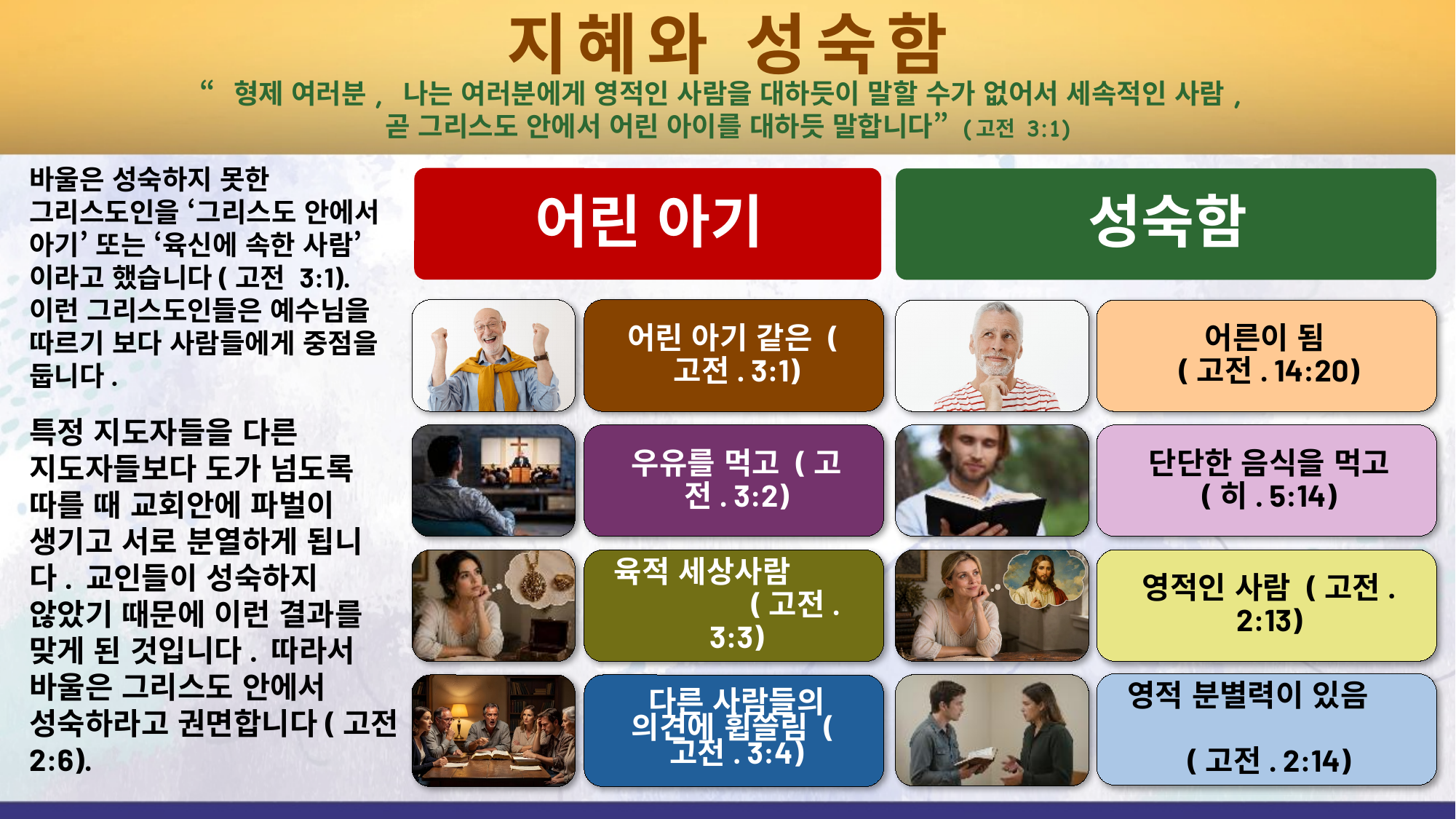

지혜와 성숙함
“형제 여러분, 나는 여러분에게 영적인 사람을 대하듯이 말할 수가 없어서 세속적인 사람,
곧 그리스도 안에서 어린 아이를 대하듯 말합니다” (고전 3:1)
바울은 성숙하지 못한 그리스도인을 ‘그리스도 안에서 아기’ 또는 ‘육신에 속한 사람’이라고 했습니다(고전 3:1). 이런 그리스도인들은 예수님을 따르기 보다 사람들에게 중점을 둡니다.
어린 아기
어린 아기 같은 (고전. 3:1)
우유를 먹고 (고전. 3:2)
육적 세상사람                      (고전. 3:3)
다른 사람들의 의견에 휩쓸림 (고전. 3:4)
성숙함
어른이 됨
(고전. 14:20)
단단한 음식을 먹고 (히. 5:14)
영적인 사람 (고전. 2:13)
영적 분별력이 있음                                      (고전. 2:14)
특정 지도자들을 다른 지도자들보다 도가 넘도록 따를 때 교회안에 파벌이 생기고 서로 분열하게 됩니다. 교인들이 성숙하지 않았기 때문에 이런 결과를 맞게 된 것입니다. 따라서 바울은 그리스도 안에서 성숙하라고 권면합니다(고전 2:6).